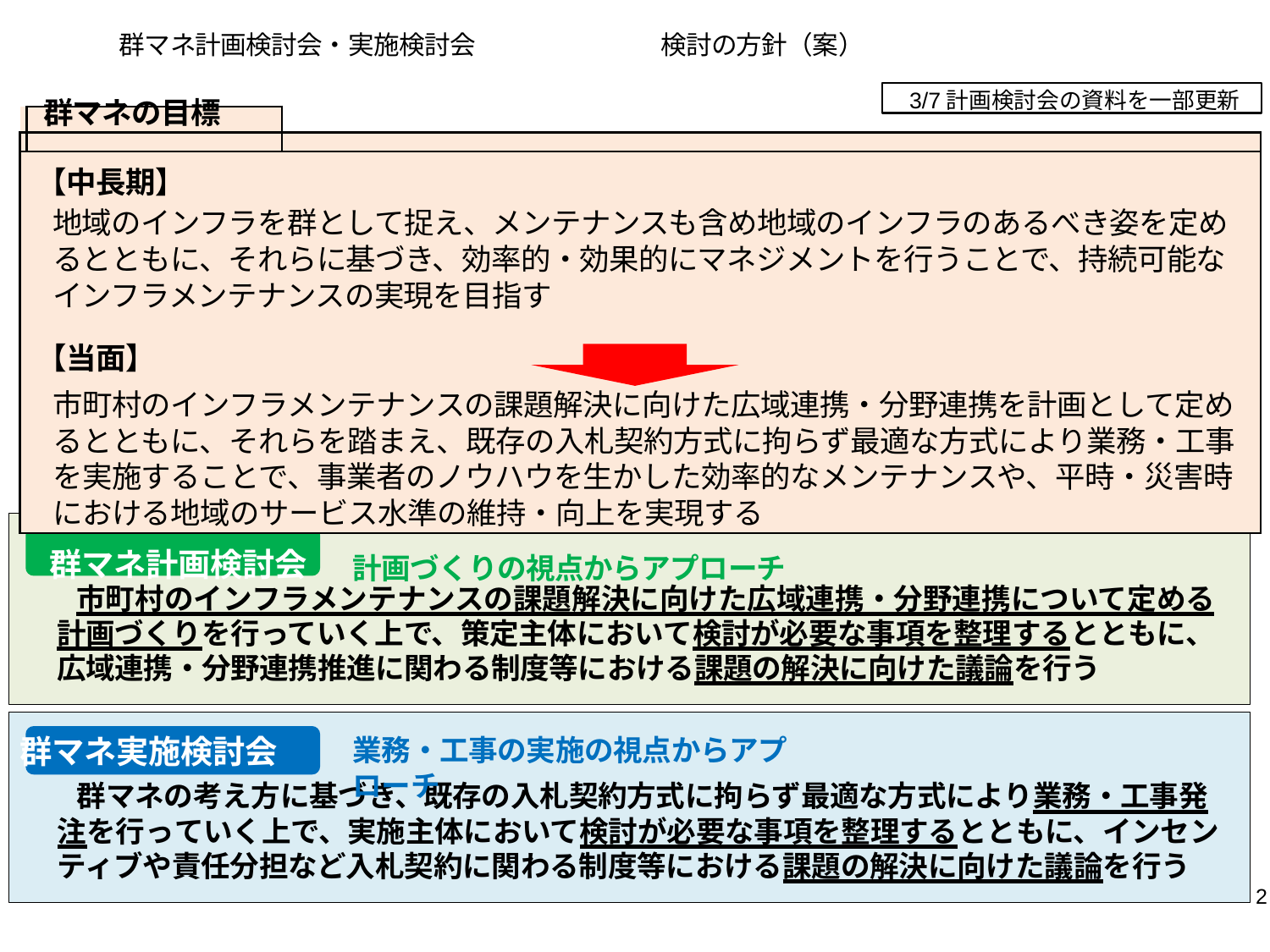

# 群マネ計画検討会・実施検討会	検討の方針（案）

3/7計画検討会の資料を一部更新
|  | 群マネの目標 |  |
| --- | --- | --- |
|  |  |  |
| 【中長期】 地域のインフラを群として捉え、メンテナンスも含め地域のインフラのあるべき姿を定めるとともに、それらに基づき、効率的・効果的にマネジメントを行うことで、持続可能なインフラメンテナンスの実現を目指す 【当面】 市町村のインフラメンテナンスの課題解決に向けた広域連携・分野連携を計画として定めるとともに、それらを踏まえ、既存の入札契約方式に拘らず最適な方式により業務・工事を実施することで、事業者のノウハウを生かした効率的なメンテナンスや、平時・災害時における地域のサービス水準の維持・向上を実現する |  |  |

群マネ計画検討会
計画づくりの視点からアプローチ
市町村のインフラメンテナンスの課題解決に向けた広域連携・分野連携について定める計画づくりを行っていく上で、策定主体において検討が必要な事項を整理するとともに、広域連携・分野連携推進に関わる制度等における課題の解決に向けた議論を行う

群マネ実施検討会
業務・工事の実施の視点からアプローチ
群マネの考え方に基づき、既存の入札契約方式に拘らず最適な方式により業務・工事発注を行っていく上で、実施主体において検討が必要な事項を整理するとともに、インセンティブや責任分担など入札契約に関わる制度等における課題の解決に向けた議論を行う
2